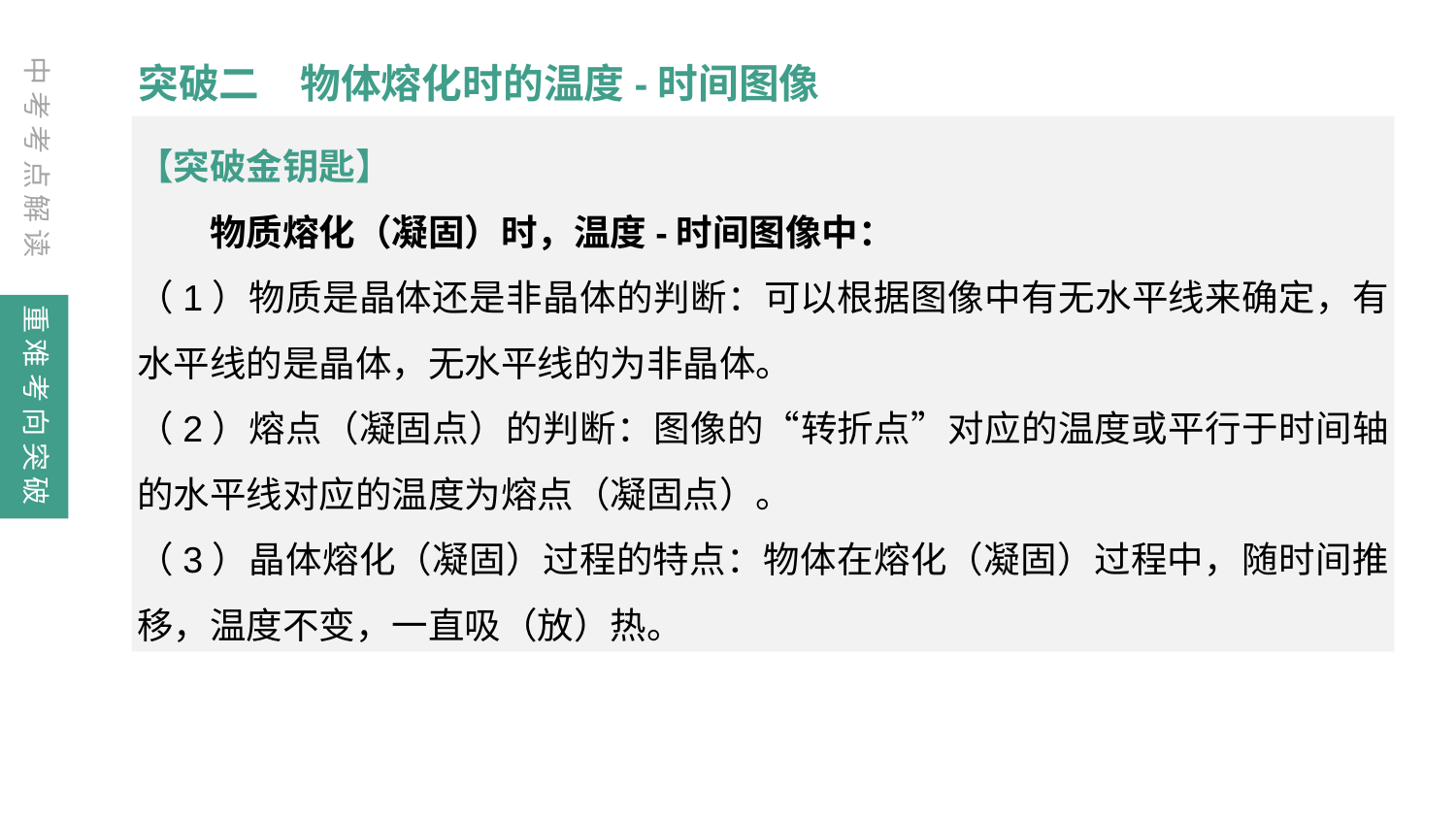

中考考点解读
突破二　物体熔化时的温度-时间图像
【突破金钥匙】
　　物质熔化（凝固）时，温度-时间图像中：
（1）物质是晶体还是非晶体的判断：可以根据图像中有无水平线来确定，有水平线的是晶体，无水平线的为非晶体。
（2）熔点（凝固点）的判断：图像的“转折点”对应的温度或平行于时间轴的水平线对应的温度为熔点（凝固点）。
（3）晶体熔化（凝固）过程的特点：物体在熔化（凝固）过程中，随时间推移，温度不变，一直吸（放）热。
重难考向突破